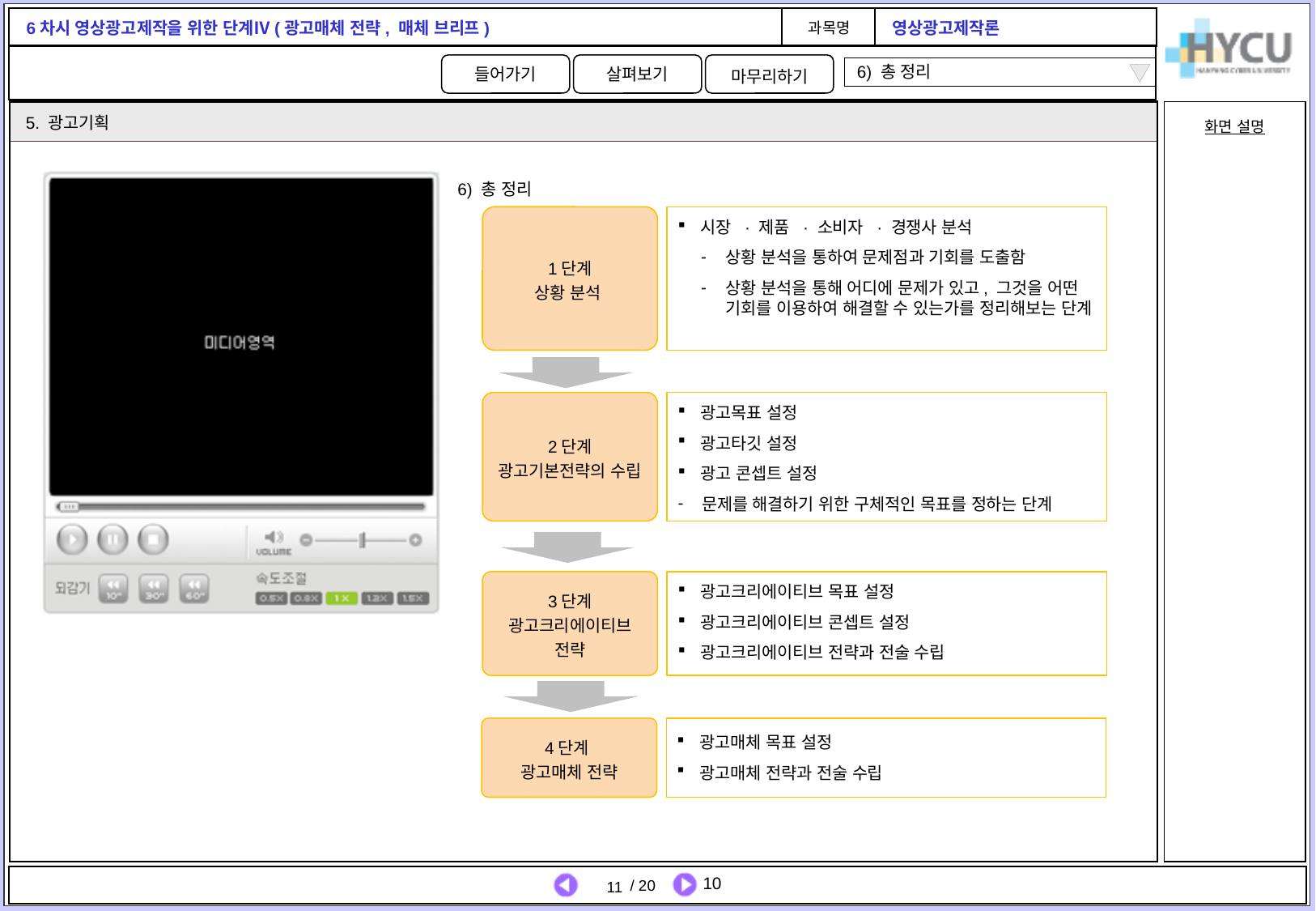

6) 총 정리
5. 광고기획
6) 총 정리
1단계
상황 분석

시장  · 제품  · 소비자  · 경쟁사 분석
상황 분석을 통하여 문제점과 기회를 도출함
상황 분석을 통해 어디에 문제가 있고, 그것을 어떤 기회를 이용하여 해결할 수 있는가를 정리해보는 단계

2단계
광고기본전략의 수립

광고목표 설정
광고타깃 설정
광고 콘셉트 설정
문제를 해결하기 위한 구체적인 목표를 정하는 단계

3단계 광고크리에이티브 전략

광고크리에이티브 목표 설정
광고크리에이티브 콘셉트 설정
광고크리에이티브 전략과 전술 수립

4단계
광고매체 전략

광고매체 목표 설정
광고매체 전략과 전술 수립
11